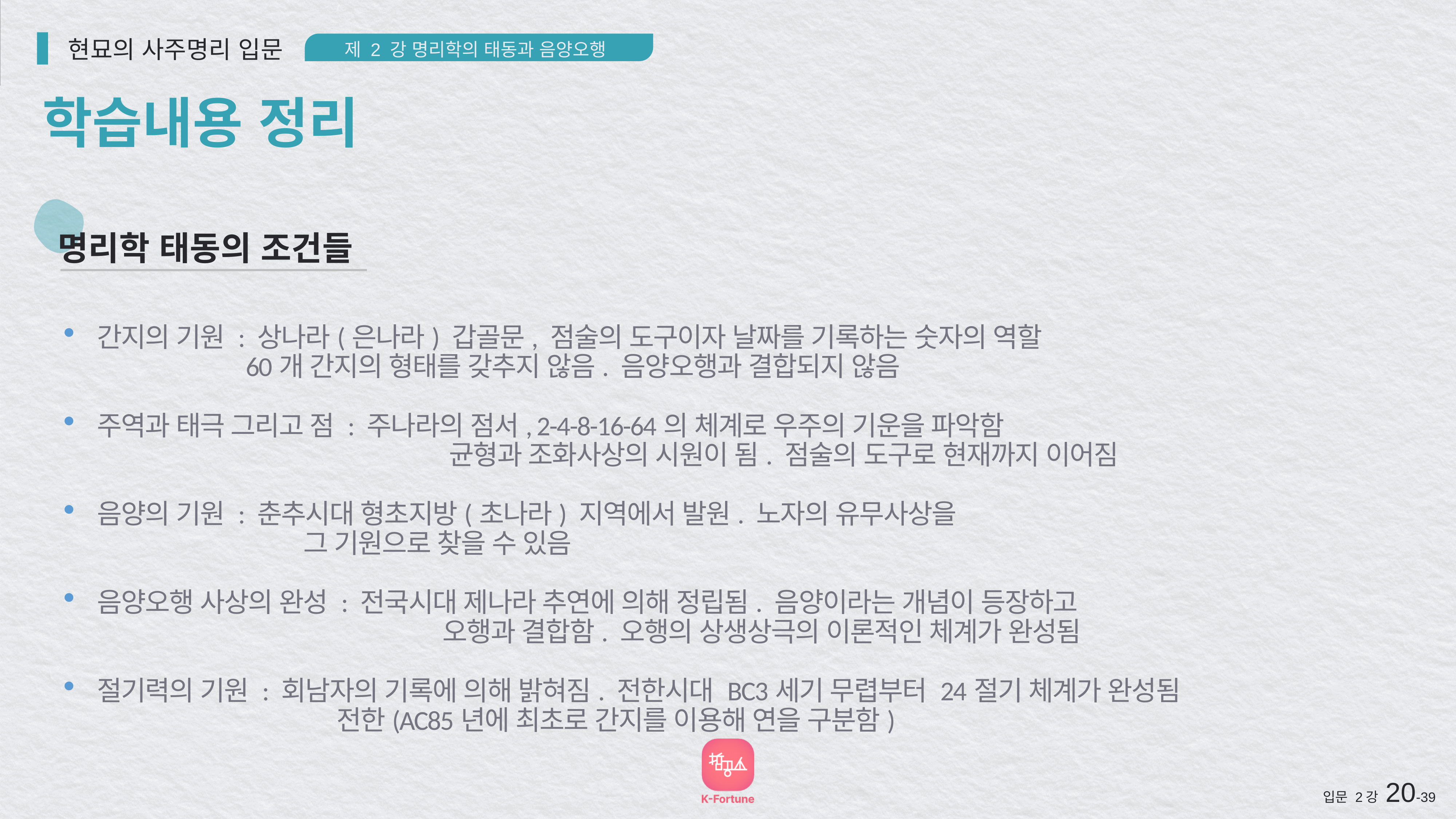

현묘의 사주명리 입문

제 2 강 명리학의 태동과 음양오행
학습내용 정리

명리학 태동의 조건들
간지의 기원 : 상나라(은나라) 갑골문, 점술의 도구이자 날짜를 기록하는 숫자의 역할
                                   60개 간지의 형태를 갖추지 않음. 음양오행과 결합되지 않음

주역과 태극 그리고 점 : 주나라의 점서, 2-4-8-16-64의 체계로 우주의 기운을 파악함
                                                         균형과 조화사상의 시원이 됨. 점술의 도구로 현재까지 이어짐

음양의 기원 : 춘추시대 형초지방(초나라) 지역에서 발원. 노자의 유무사상을
                                   그 기원으로 찾을 수 있음

음양오행 사상의 완성 : 전국시대 제나라 추연에 의해 정립됨. 음양이라는 개념이 등장하고
                                                        오행과 결합함. 오행의 상생상극의 이론적인 체계가 완성됨

절기력의 기원 : 회남자의 기록에 의해 밝혀짐. 전한시대 BC3세기 무렵부터 24절기 체계가 완성됨
                                        전한(AC85년에 최초로 간지를 이용해 연을 구분함)